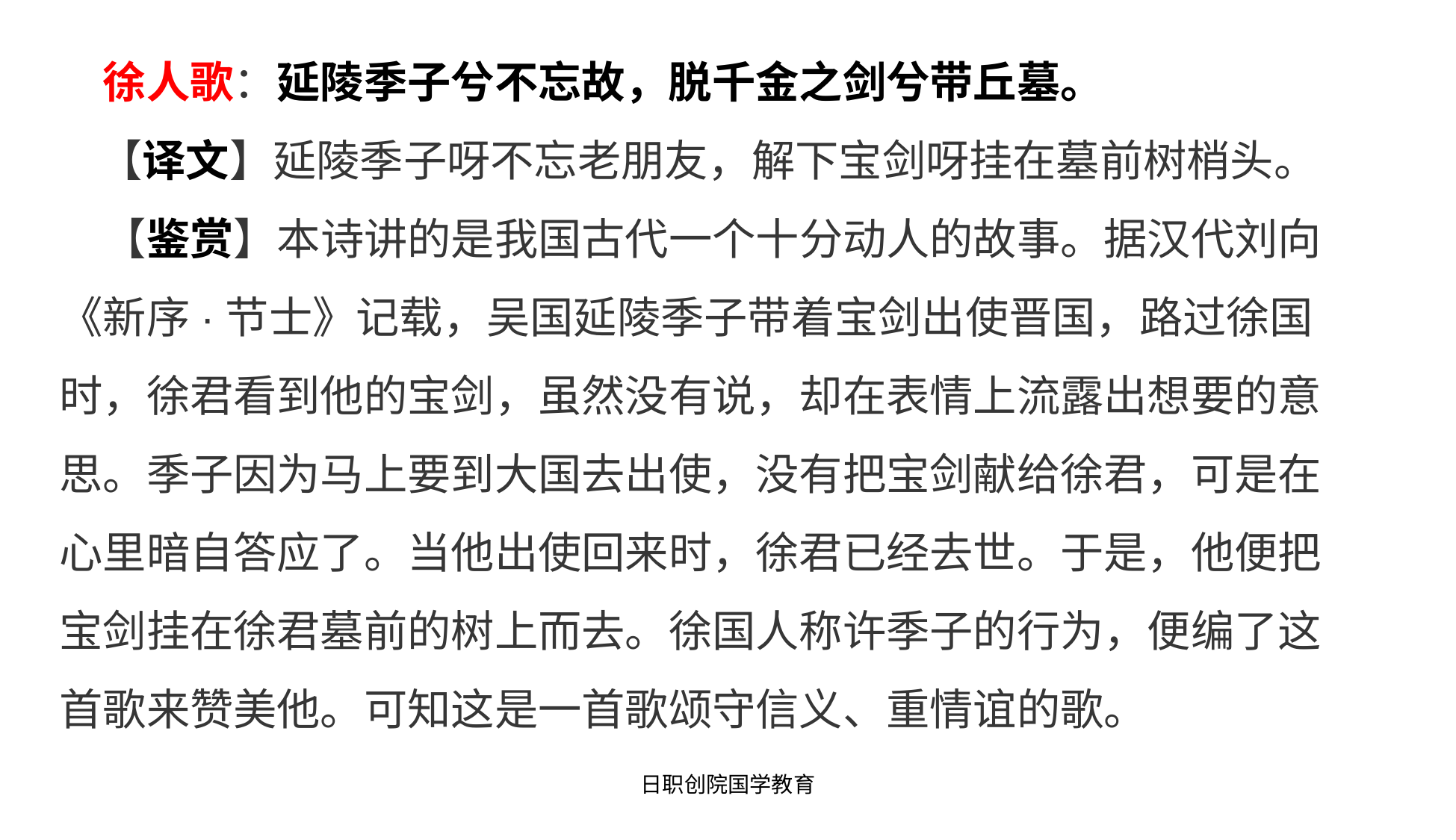

徐人歌：延陵季子兮不忘故，脱千金之剑兮带丘墓。
   【译文】延陵季子呀不忘老朋友，解下宝剑呀挂在墓前树梢头。
　【鉴赏】本诗讲的是我国古代一个十分动人的故事。据汉代刘向《新序·节士》记载，吴国延陵季子带着宝剑出使晋国，路过徐国时，徐君看到他的宝剑，虽然没有说，却在表情上流露出想要的意思。季子因为马上要到大国去出使，没有把宝剑献给徐君，可是在心里暗自答应了。当他出使回来时，徐君已经去世。于是，他便把宝剑挂在徐君墓前的树上而去。徐国人称许季子的行为，便编了这首歌来赞美他。可知这是一首歌颂守信义、重情谊的歌。
日职创院国学教育